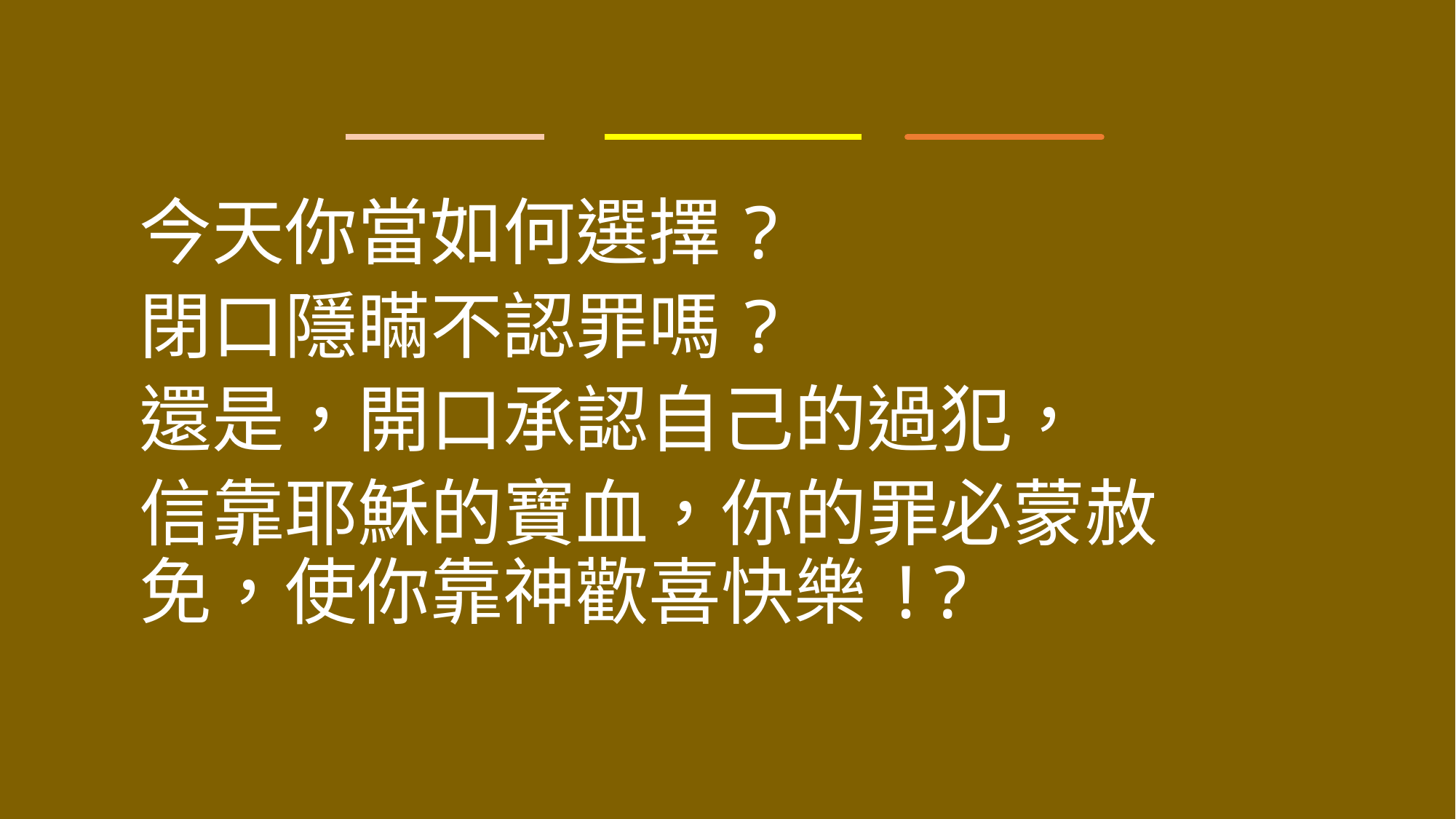

今天你當如何選擇?
閉口隱瞞不認罪嗎?
還是，開口承認自己的過犯，
信靠耶穌的寶血，你的罪必蒙赦免，使你靠神歡喜快樂!?